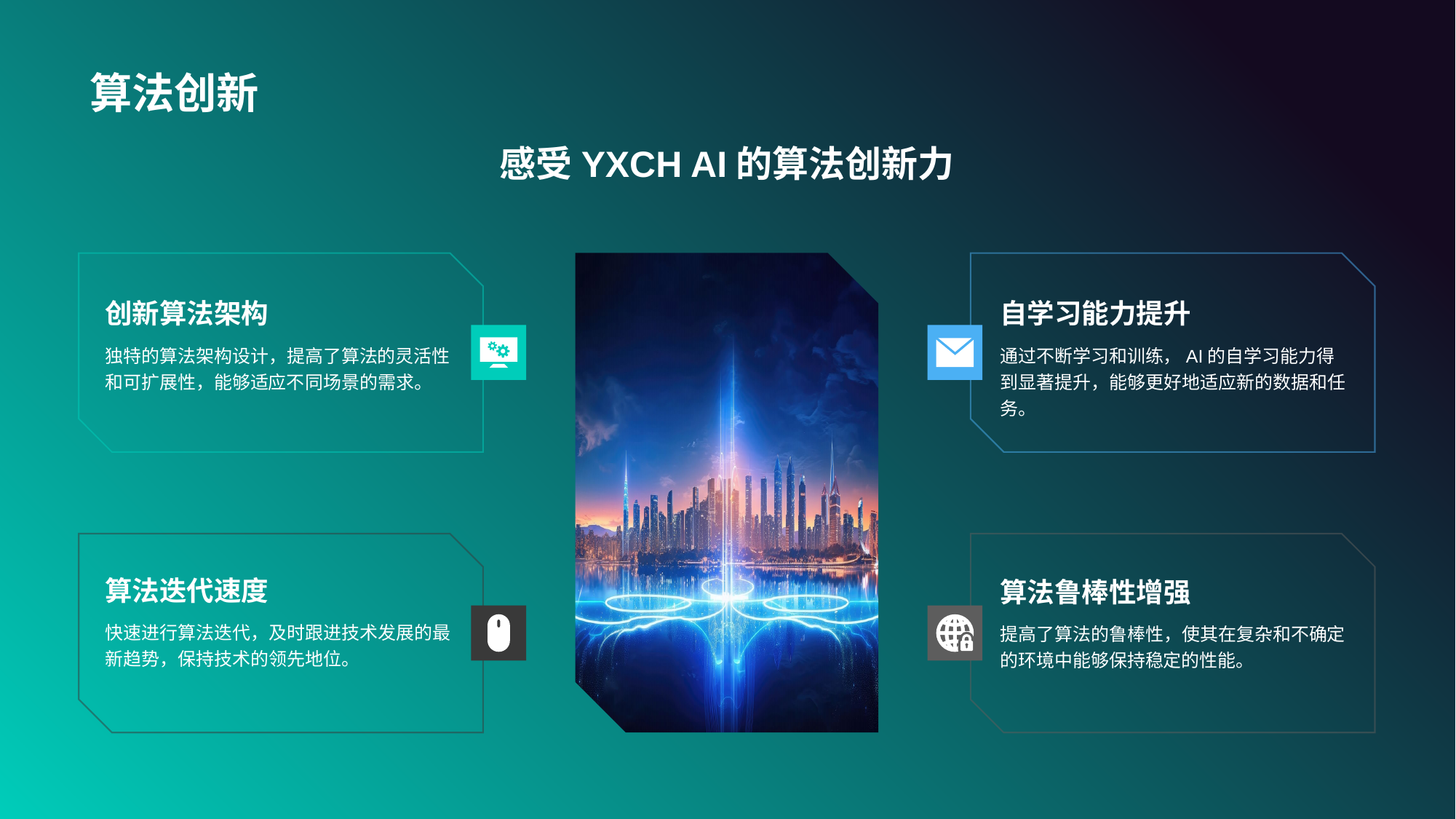

# 算法创新
感受YXCH AI的算法创新力

创新算法架构

独特的算法架构设计，提高了算法的灵活性和可扩展性，能够适应不同场景的需求。

自学习能力提升

通过不断学习和训练，AI的自学习能力得到显著提升，能够更好地适应新的数据和任务。

算法迭代速度

快速进行算法迭代，及时跟进技术发展的最新趋势，保持技术的领先地位。

算法鲁棒性增强

提高了算法的鲁棒性，使其在复杂和不确定的环境中能够保持稳定的性能。